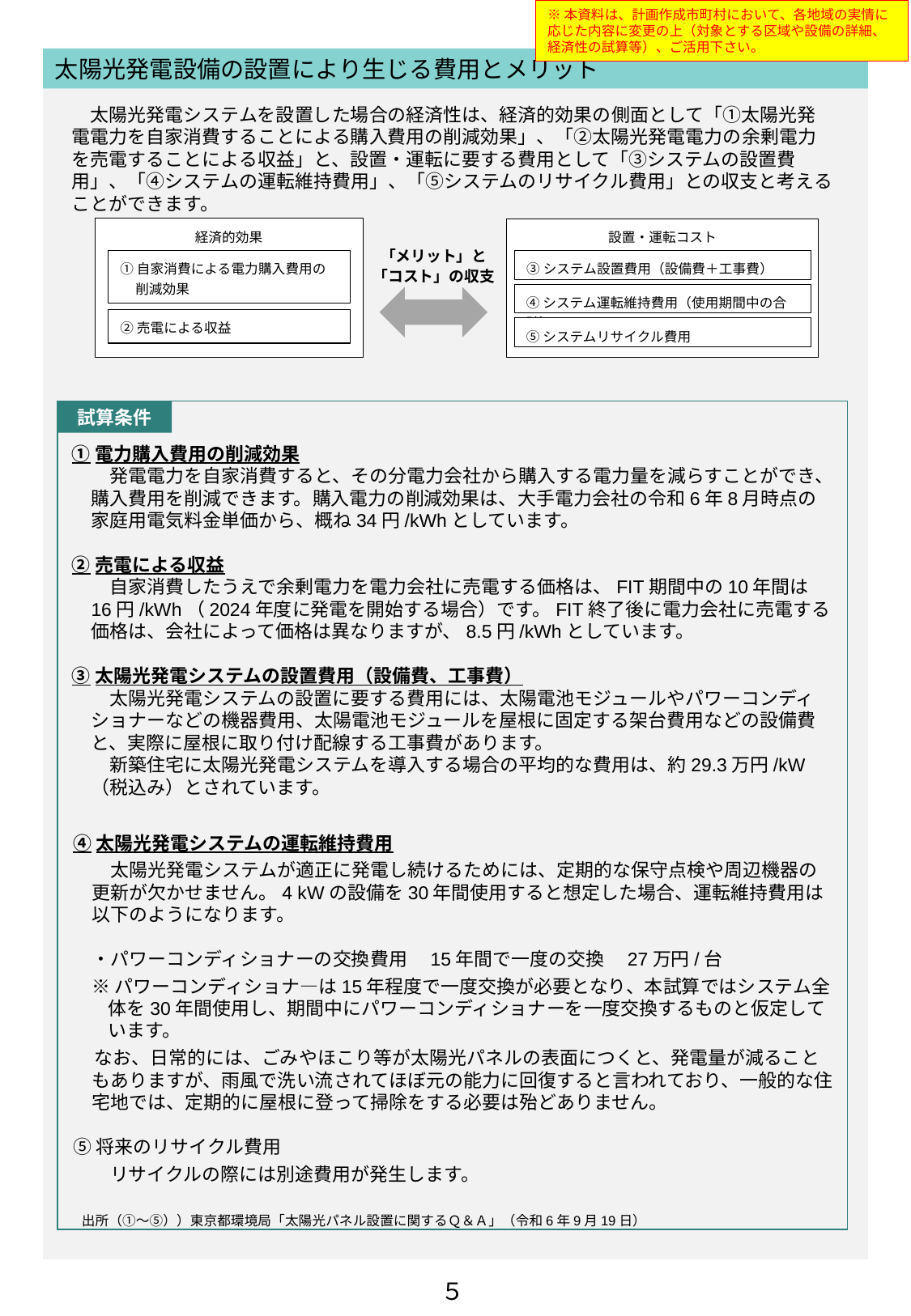

※本資料は、計画作成市町村において、各地域の実情に応じた内容に変更の上（対象とする区域や設備の詳細、経済性の試算等）、ご活用下さい。

太陽光発電設備の設置により生じる費用とメリット
　太陽光発電システムを設置した場合の経済性は、経済的効果の側面として「①太陽光発電電力を自家消費することによる購入費用の削減効果」、「②太陽光発電電力の余剰電力を売電することによる収益」と、設置・運転に要する費用として「③システムの設置費用」、「④システムの運転維持費用」、「⑤システムのリサイクル費用」との収支と考えることができます。
経済的効果
①自家消費による電力購入費用の削減効果
②売電による収益
設置・運転コスト
③システム設置費用（設備費＋工事費）
④システム運転維持費用（使用期間中の合計）
⑤システムリサイクル費用
「メリット」と
「コスト」の収支

試算条件

①電力購入費用の削減効果
　発電電力を自家消費すると、その分電力会社から購入する電力量を減らすことができ、購入費用を削減できます。購入電力の削減効果は、大手電力会社の令和6年8月時点の家庭用電気料金単価から、概ね34円/kWhとしています。

②売電による収益
　自家消費したうえで余剰電力を電力会社に売電する価格は、FIT期間中の10年間は16円/kWh（2024年度に発電を開始する場合）です。FIT終了後に電力会社に売電する価格は、会社によって価格は異なりますが、8.5円/kWhとしています。

③太陽光発電システムの設置費用（設備費、工事費）
　太陽光発電システムの設置に要する費用には、太陽電池モジュールやパワーコンディショナーなどの機器費用、太陽電池モジュールを屋根に固定する架台費用などの設備費と、実際に屋根に取り付け配線する工事費があります。
　新築住宅に太陽光発電システムを導入する場合の平均的な費用は、約29.3万円/kW（税込み）とされています。

④太陽光発電システムの運転維持費用
　太陽光発電システムが適正に発電し続けるためには、定期的な保守点検や周辺機器の更新が欠かせません。4 kWの設備を30年間使用すると想定した場合、運転維持費用は以下のようになります。

・パワーコンディショナーの交換費用　15年間で一度の交換　27万円/台
※パワーコンディショナ―は15年程度で一度交換が必要となり、本試算ではシステム全体を30年間使用し、期間中にパワーコンディショナーを一度交換するものと仮定しています。
　なお、日常的には、ごみやほこり等が太陽光パネルの表面につくと、発電量が減ることもありますが、雨風で洗い流されてほぼ元の能力に回復すると言われており、一般的な住宅地では、定期的に屋根に登って掃除をする必要は殆どありません。

⑤将来のリサイクル費用
　　リサイクルの際には別途費用が発生します。
 出所（①～⑤））東京都環境局「太陽光パネル設置に関するＱ＆Ａ」（令和6年9月19日）
５